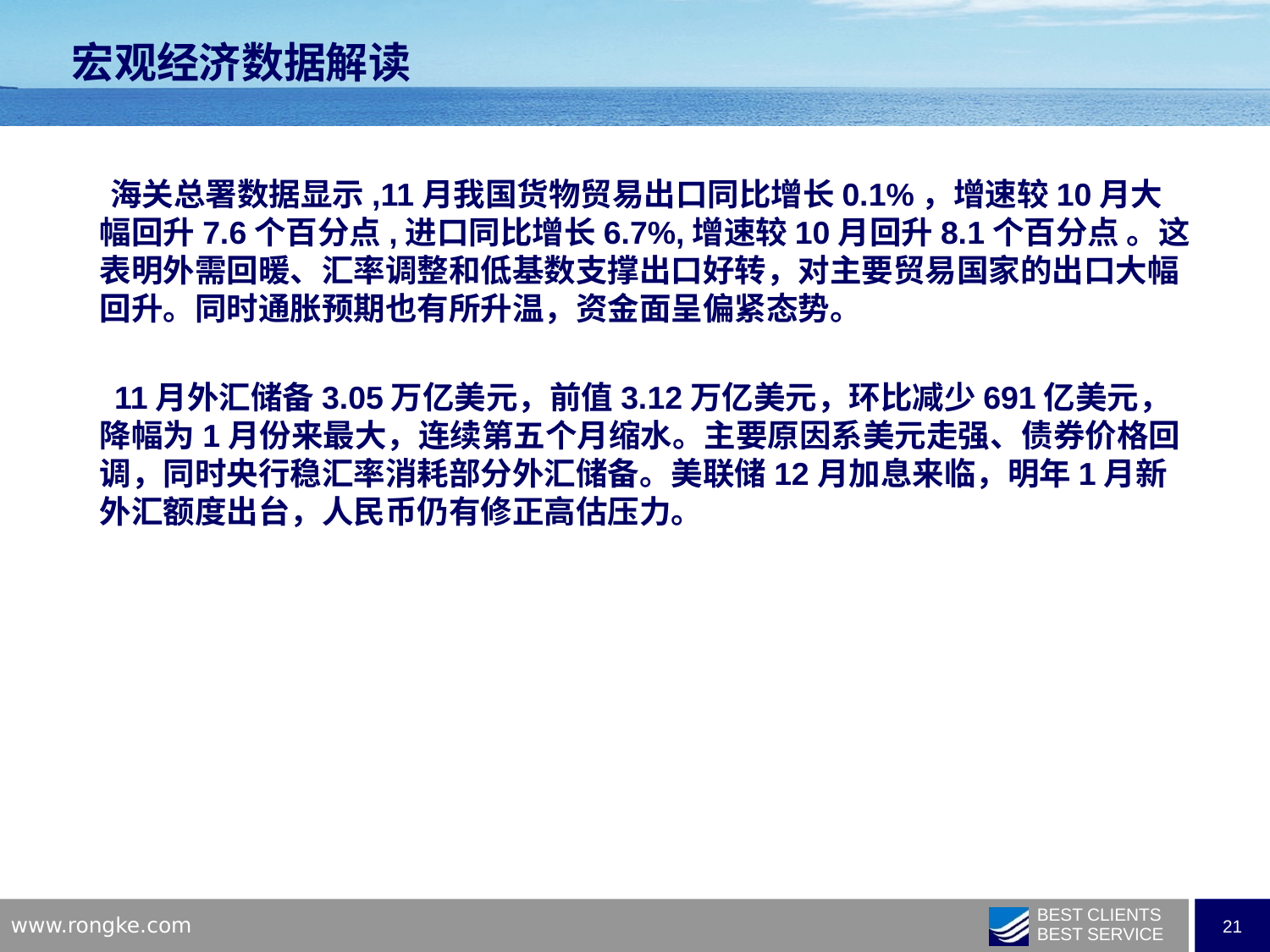

宏观经济数据解读
       海关总署数据显示,11月我国货物贸易出口同比增长0.1%，增速较10月大幅回升7.6个百分点,进口同比增长6.7%,增速较10月回升8.1个百分点 。这表明外需回暖、汇率调整和低基数支撑出口好转，对主要贸易国家的出口大幅回升。同时通胀预期也有所升温，资金面呈偏紧态势。

       11月外汇储备3.05万亿美元，前值3.12万亿美元，环比减少691亿美元，降幅为1月份来最大，连续第五个月缩水。主要原因系美元走强、债券价格回调，同时央行稳汇率消耗部分外汇储备。美联储12月加息来临，明年1月新外汇额度出台，人民币仍有修正高估压力。